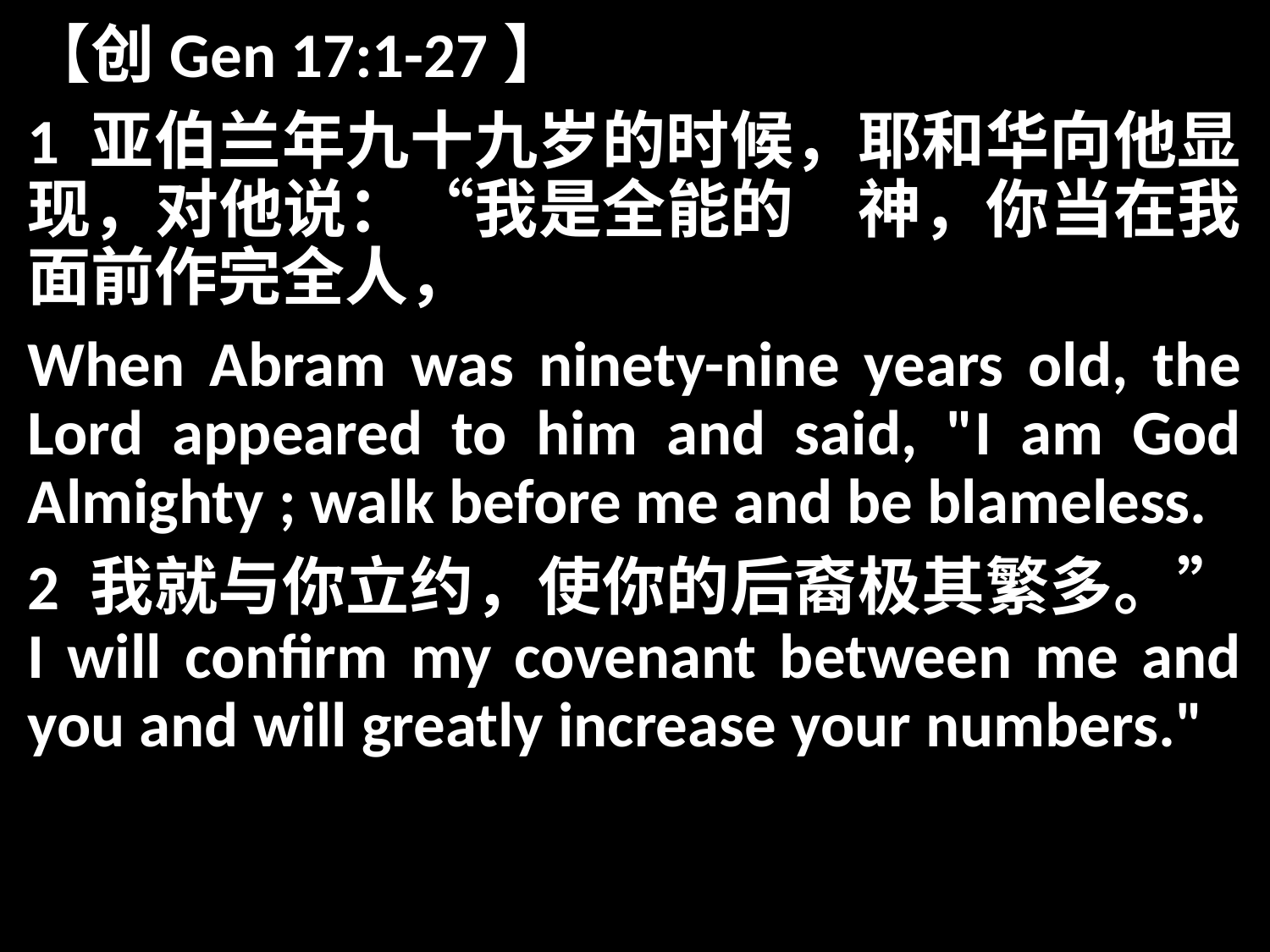

【创Gen 17:1-27】
1 亚伯兰年九十九岁的时候，耶和华向他显现，对他说：“我是全能的　神，你当在我面前作完全人，
When Abram was ninety-nine years old, the Lord appeared to him and said, "I am God Almighty ; walk before me and be blameless.
2 我就与你立约，使你的后裔极其繁多。” I will confirm my covenant between me and you and will greatly increase your numbers."